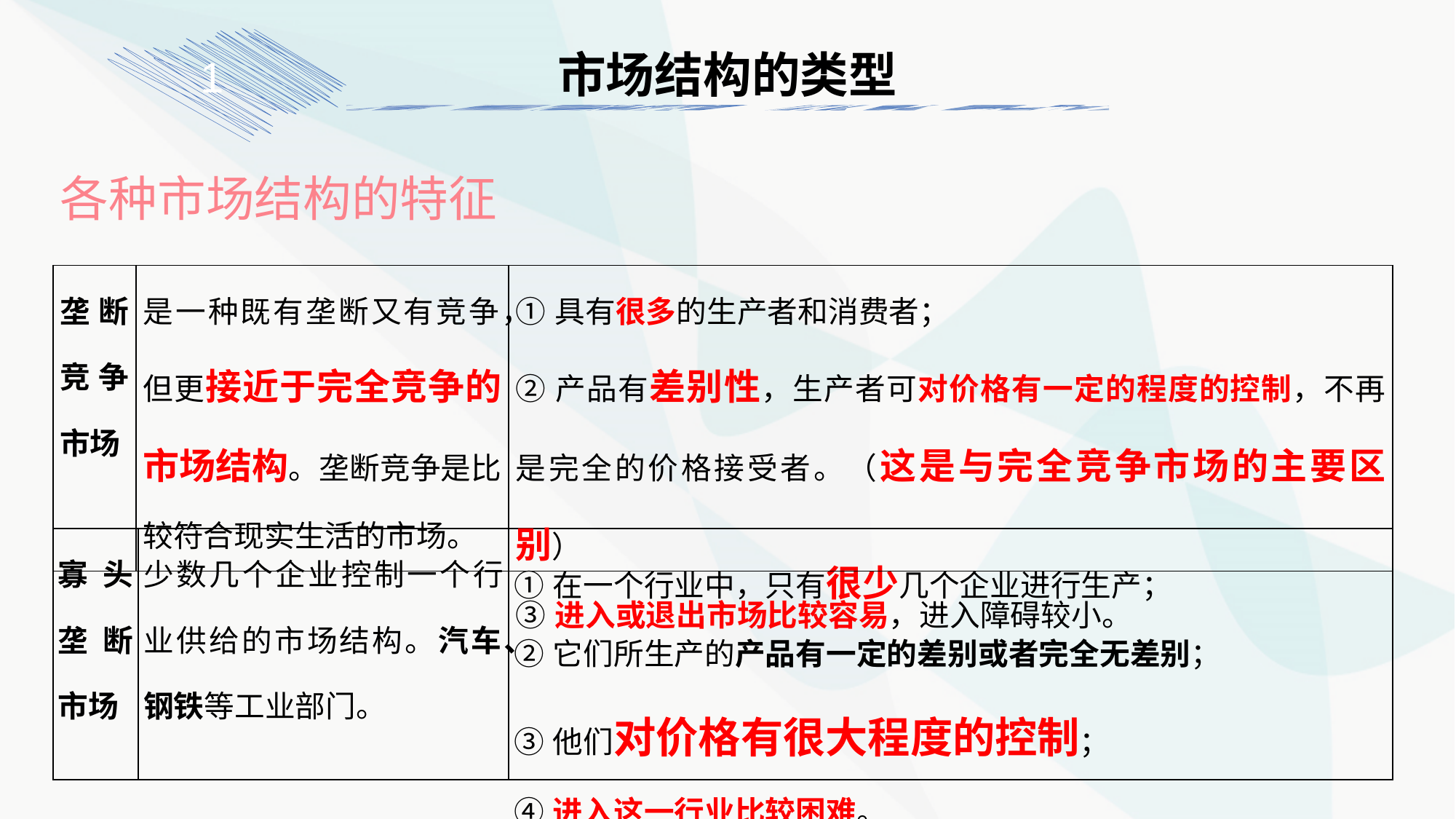

市场结构的类型
1
各种市场结构的特征
| 垄断竞争市场 | 是一种既有垄断又有竞争，但更接近于完全竞争的市场结构。垄断竞争是比较符合现实生活的市场。 | ①具有很多的生产者和消费者； ②产品有差别性，生产者可对价格有一定的程度的控制，不再是完全的价格接受者。（这是与完全竞争市场的主要区别） ③进入或退出市场比较容易，进入障碍较小。 |
| --- | --- | --- |
| 寡头垄断市场 | 少数几个企业控制一个行业供给的市场结构。汽车、钢铁等工业部门。 | ①在一个行业中，只有很少几个企业进行生产； ②它们所生产的产品有一定的差别或者完全无差别； ③他们对价格有很大程度的控制； ④进入这一行业比较困难。 |
| --- | --- | --- |